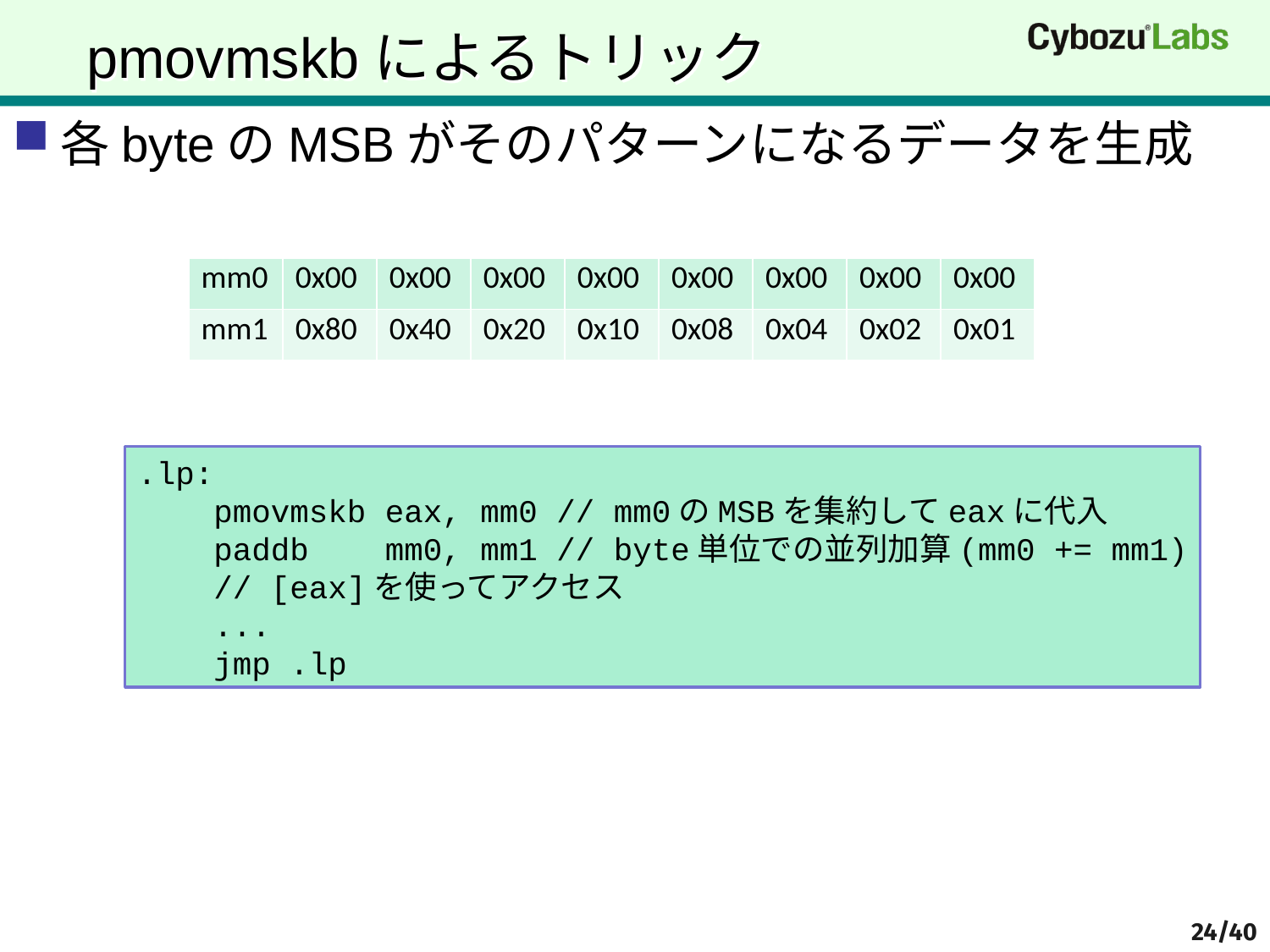

# pmovmskbによるトリック
各byteのMSBがそのパターンになるデータを生成
| mm0 | 0x00 | 0x00 | 0x00 | 0x00 | 0x00 | 0x00 | 0x00 | 0x00 |
| --- | --- | --- | --- | --- | --- | --- | --- | --- |
| mm1 | 0x80 | 0x40 | 0x20 | 0x10 | 0x08 | 0x04 | 0x02 | 0x01 |
.lp:
    pmovmskb eax, mm0 // mm0のMSBを集約してeaxに代入
    paddb    mm0, mm1 // byte単位での並列加算(mm0 += mm1)
    // [eax]を使ってアクセス
    ...
    jmp .lp

24/40